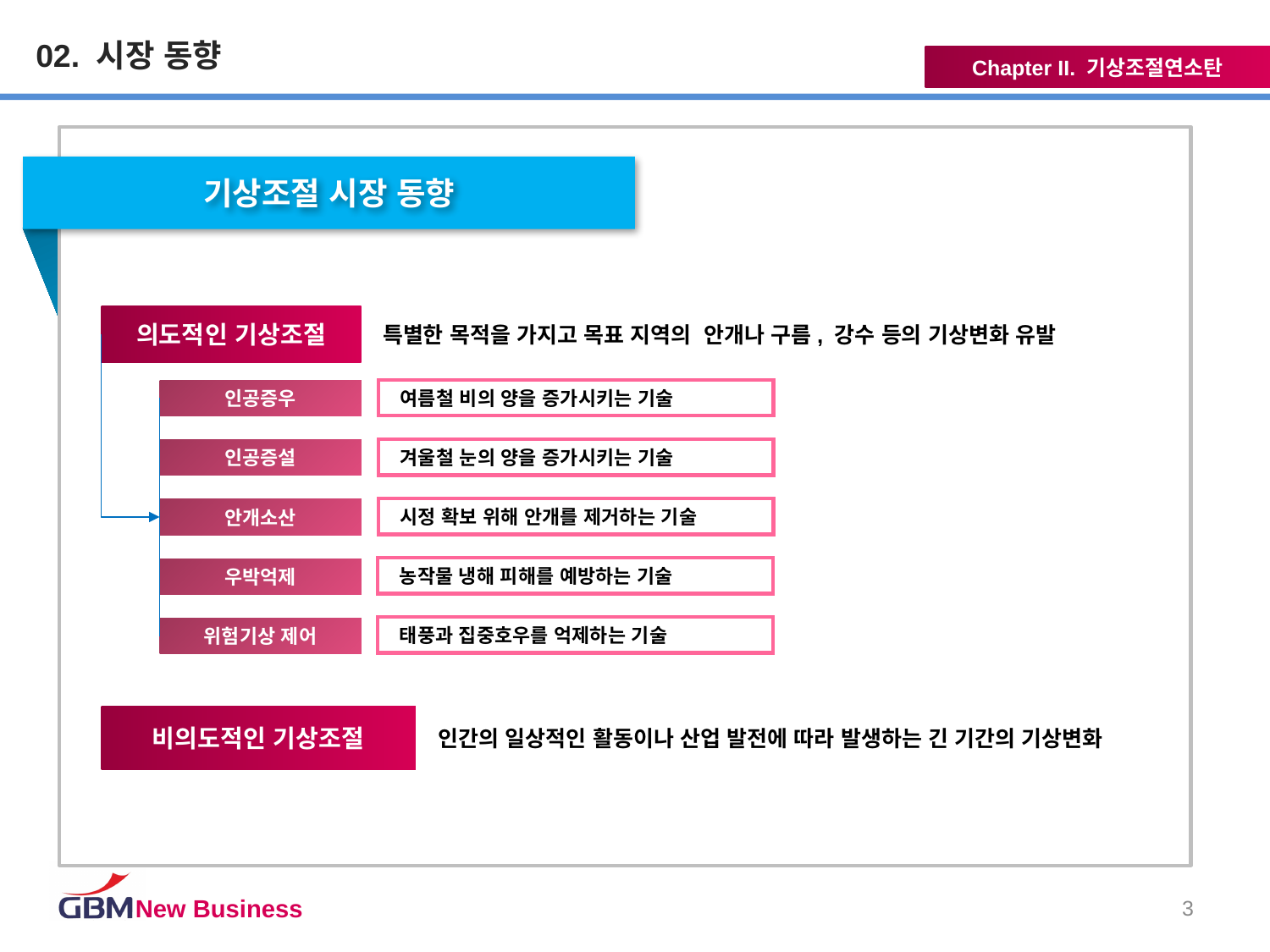

02. 시장 동향
기상조절 시장 동향
의도적인 기상조절
특별한 목적을 가지고 목표 지역의  안개나 구름, 강수 등의 기상변화 유발
인공증우
 여름철 비의 양을 증가시키는 기술
 겨울철 눈의 양을 증가시키는 기술
인공증설
 시정 확보 위해 안개를 제거하는 기술
안개소산
 농작물 냉해 피해를 예방하는 기술
우박억제
 태풍과 집중호우를 억제하는 기술
위험기상 제어
비의도적인 기상조절
인간의 일상적인 활동이나 산업 발전에 따라 발생하는 긴 기간의 기상변화
3